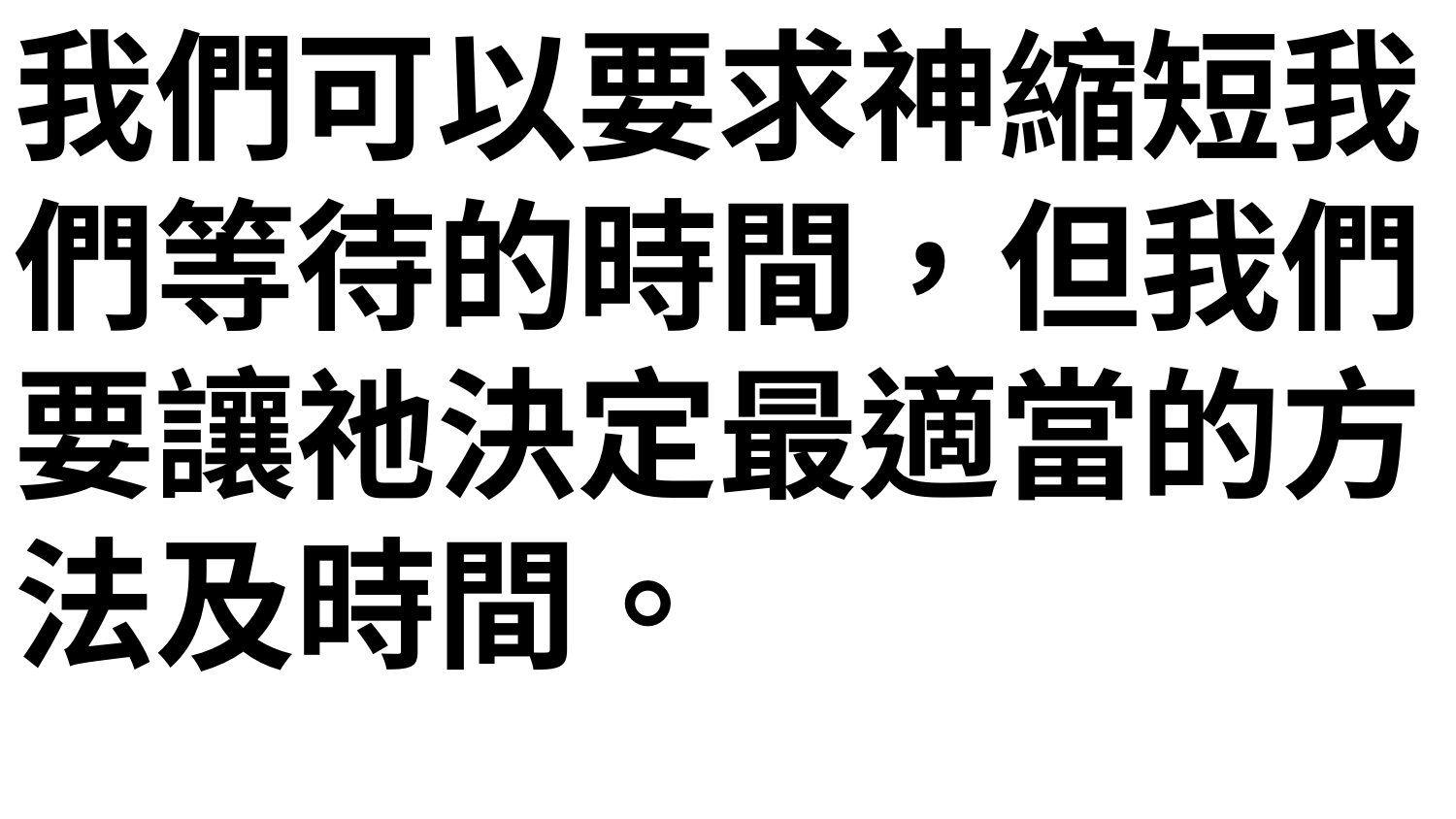

我們可以要求神縮短我們等待的時間，但我們要讓祂決定最適當的方法及時間。